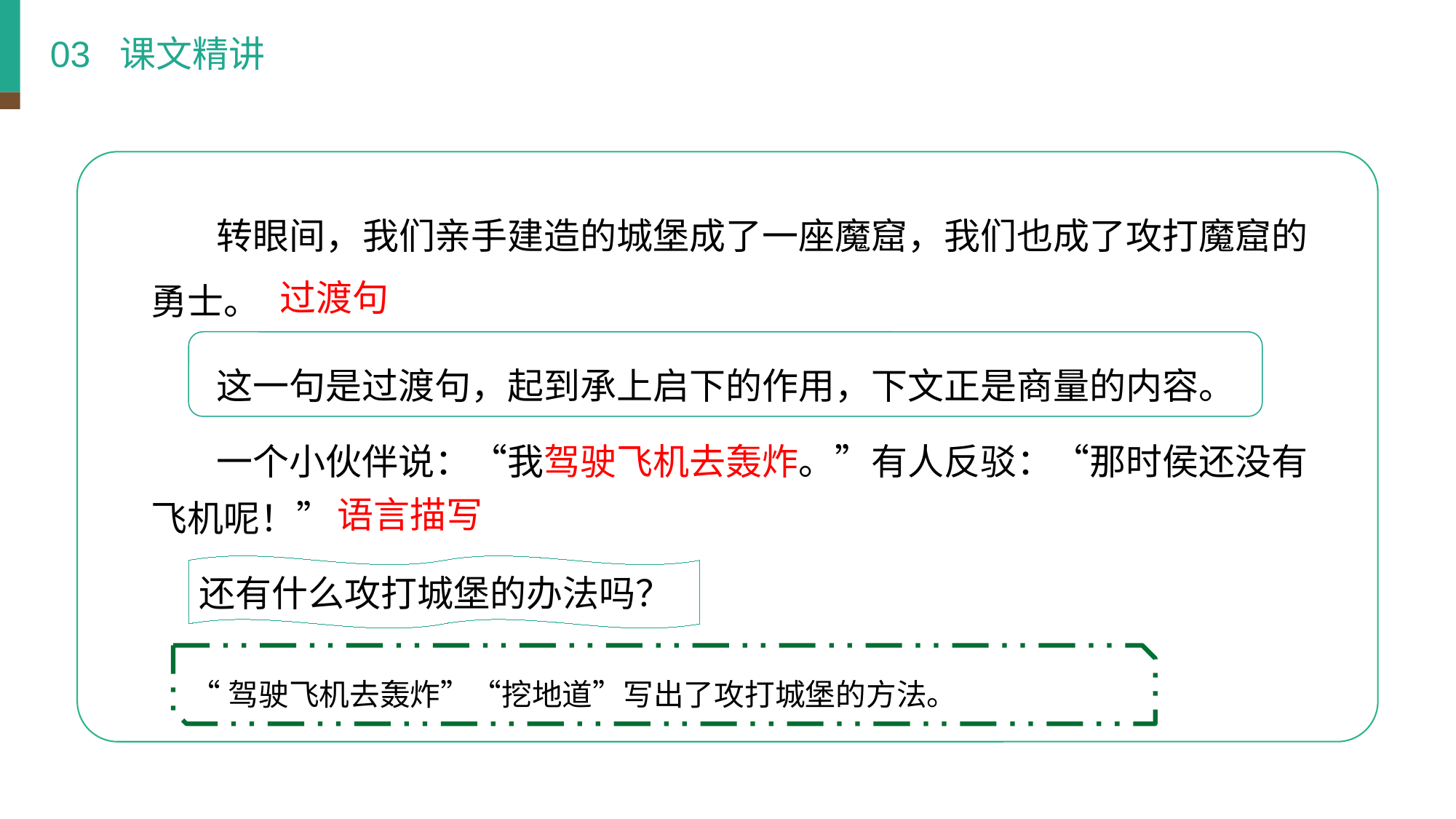

03  课文精讲
       转眼间，我们亲手建造的城堡成了一座魔窟，我们也成了攻打魔窟的勇士。
过渡句
这一句是过渡句，起到承上启下的作用，下文正是商量的内容。
       一个小伙伴说：“我驾驶飞机去轰炸。”有人反驳：“那时侯还没有飞机呢！”
语言描写
还有什么攻打城堡的办法吗？
“驾驶飞机去轰炸”“挖地道”写出了攻打城堡的方法。